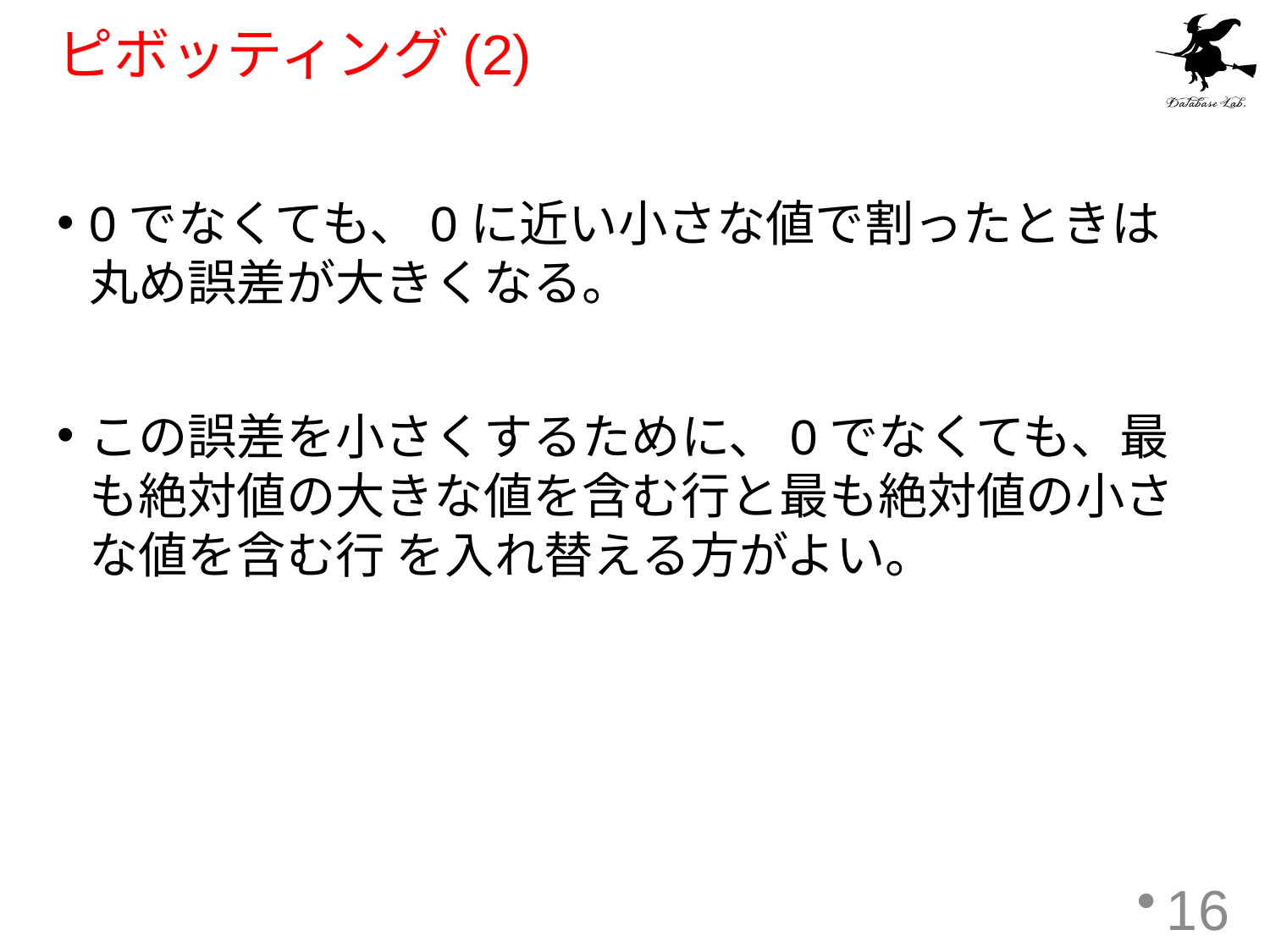

# ピボッティング(2)

0でなくても、0に近い小さな値で割ったときは丸め誤差が大きくなる。

この誤差を小さくするために、0でなくても、最も絶対値の大きな値を含む行と最も絶対値の小さな値を含む行 を入れ替える方がよい。

16